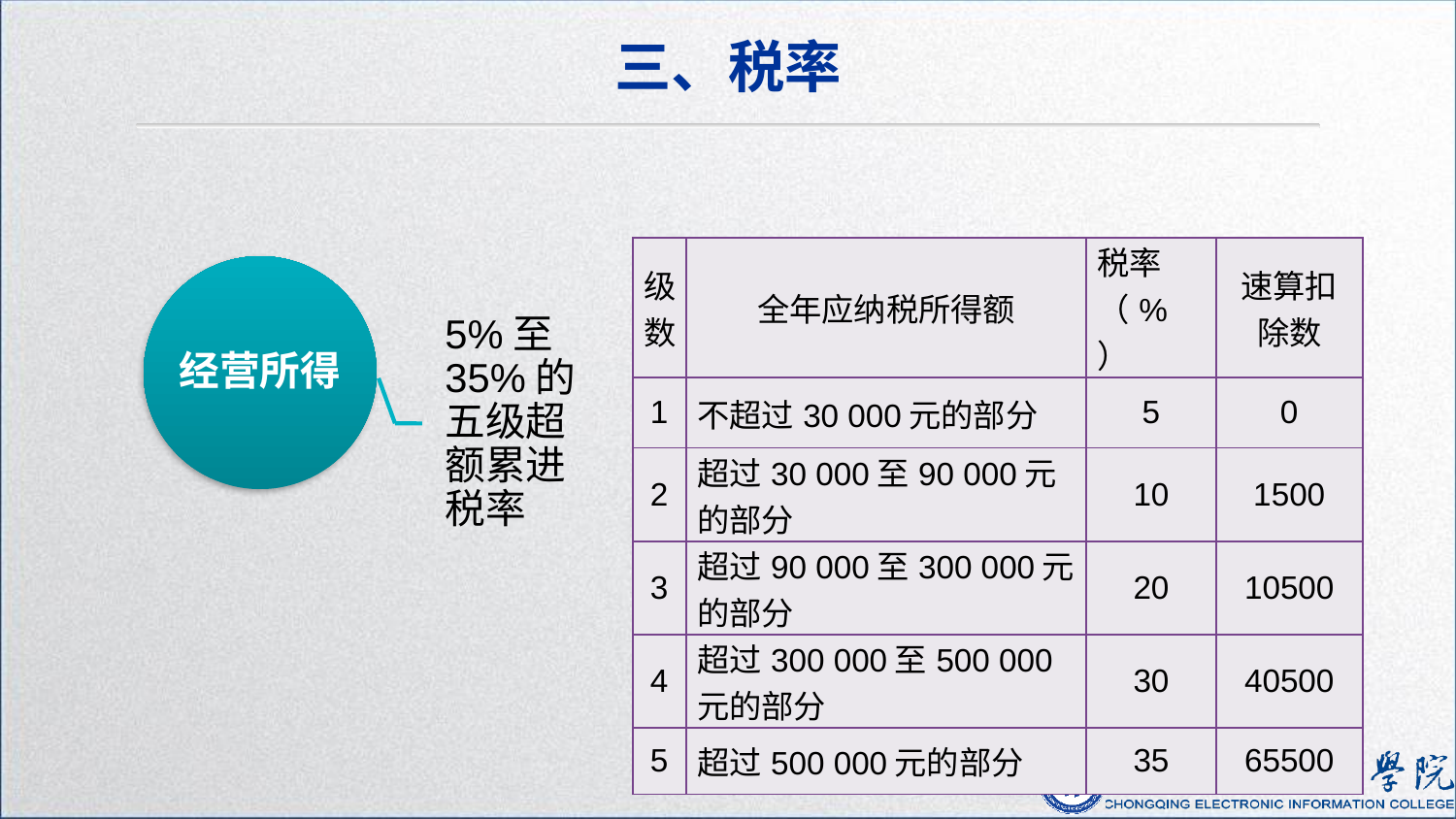

三、税率
经营所得
5%至35%的五级超额累进税率
| 级数 | 全年应纳税所得额 | 税率（%） | 速算扣除数 |
| --- | --- | --- | --- |
| 1 | 不超过30 000元的部分 | 5 | 0 |
| 2 | 超过30 000至90 000元的部分 | 10 | 1500 |
| 3 | 超过90 000至300 000元的部分 | 20 | 10500 |
| 4 | 超过300 000至500 000元的部分 | 30 | 40500 |
| 5 | 超过500 000元的部分 | 35 | 65500 |
78